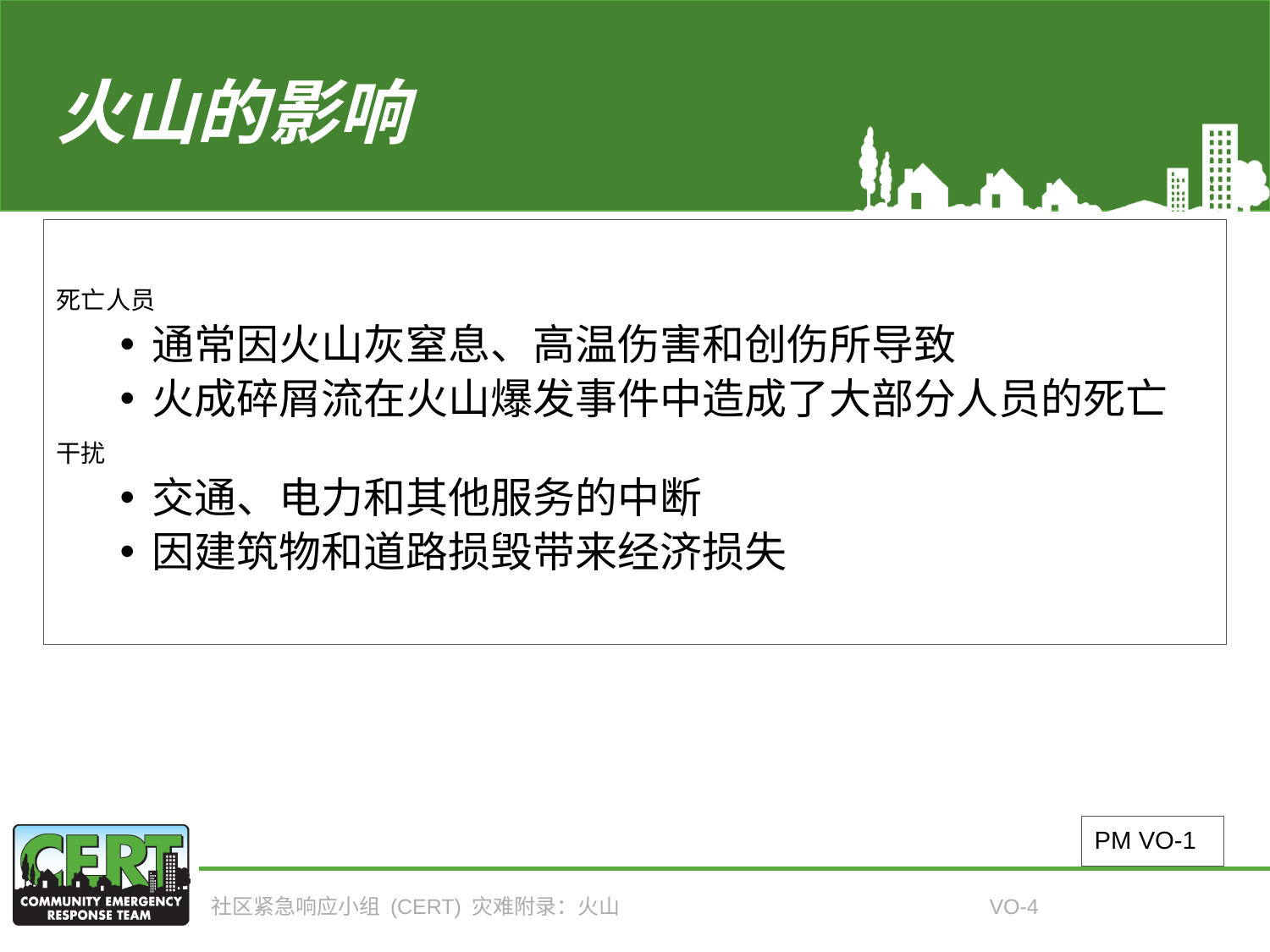

# 火山的影响
死亡人员
通常因火山灰窒息、高温伤害和创伤所导致
火成碎屑流在火山爆发事件中造成了大部分人员的死亡
干扰
交通、电力和其他服务的中断
因建筑物和道路损毁带来经济损失
PM VO-1
社区紧急响应小组 (CERT) 灾难附录：火山
VO-4